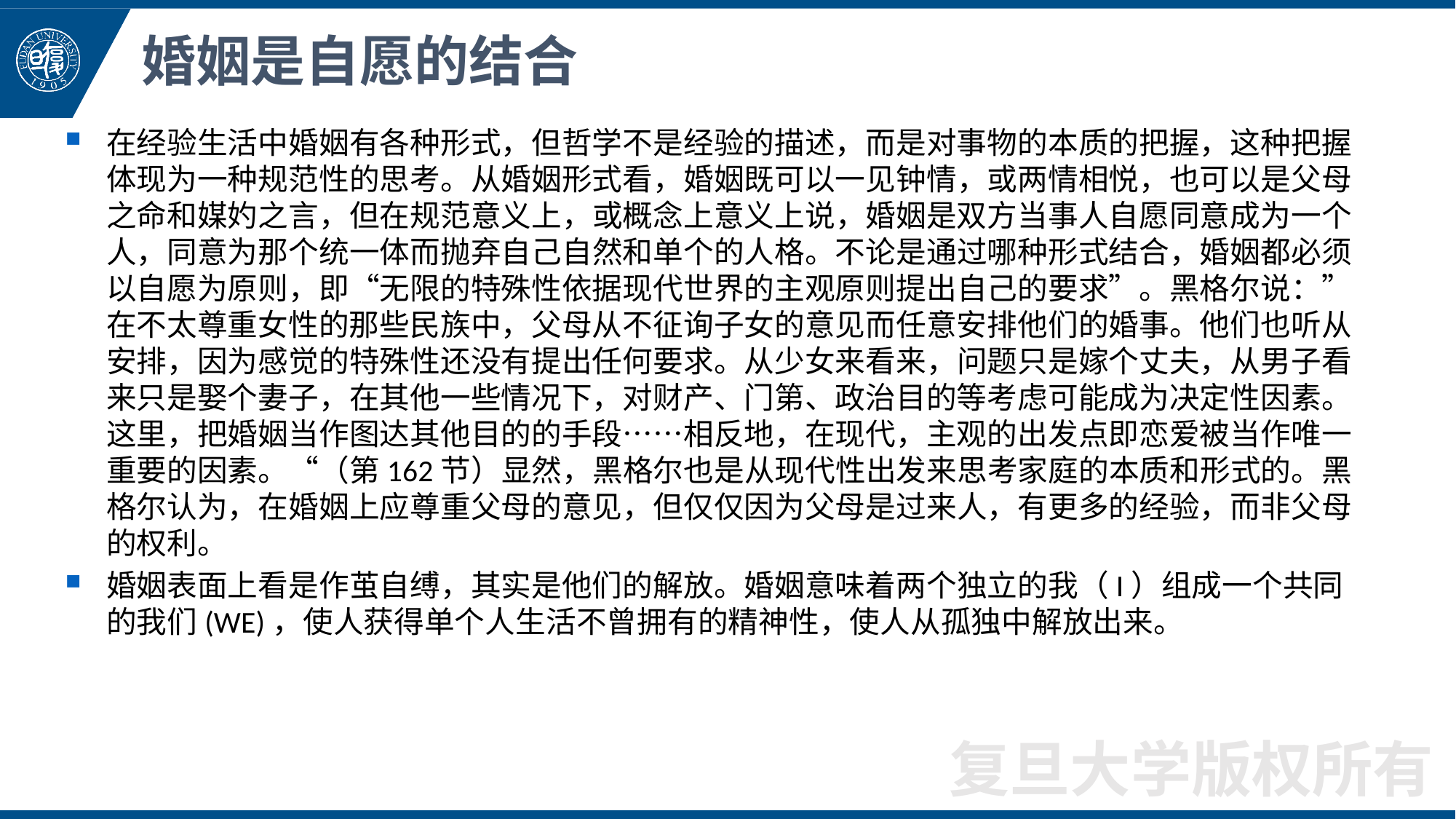

# 婚姻是自愿的结合
在经验生活中婚姻有各种形式，但哲学不是经验的描述，而是对事物的本质的把握，这种把握体现为一种规范性的思考。从婚姻形式看，婚姻既可以一见钟情，或两情相悦，也可以是父母之命和媒妁之言，但在规范意义上，或概念上意义上说，婚姻是双方当事人自愿同意成为一个人，同意为那个统一体而抛弃自己自然和单个的人格。不论是通过哪种形式结合，婚姻都必须以自愿为原则，即“无限的特殊性依据现代世界的主观原则提出自己的要求”。黑格尔说：”在不太尊重女性的那些民族中，父母从不征询子女的意见而任意安排他们的婚事。他们也听从安排，因为感觉的特殊性还没有提出任何要求。从少女来看来，问题只是嫁个丈夫，从男子看来只是娶个妻子，在其他一些情况下，对财产、门第、政治目的等考虑可能成为决定性因素。这里，把婚姻当作图达其他目的的手段……相反地，在现代，主观的出发点即恋爱被当作唯一重要的因素。“（第162节）显然，黑格尔也是从现代性出发来思考家庭的本质和形式的。黑格尔认为，在婚姻上应尊重父母的意见，但仅仅因为父母是过来人，有更多的经验，而非父母的权利。
婚姻表面上看是作茧自缚，其实是他们的解放。婚姻意味着两个独立的我（I）组成一个共同的我们(WE)，使人获得单个人生活不曾拥有的精神性，使人从孤独中解放出来。